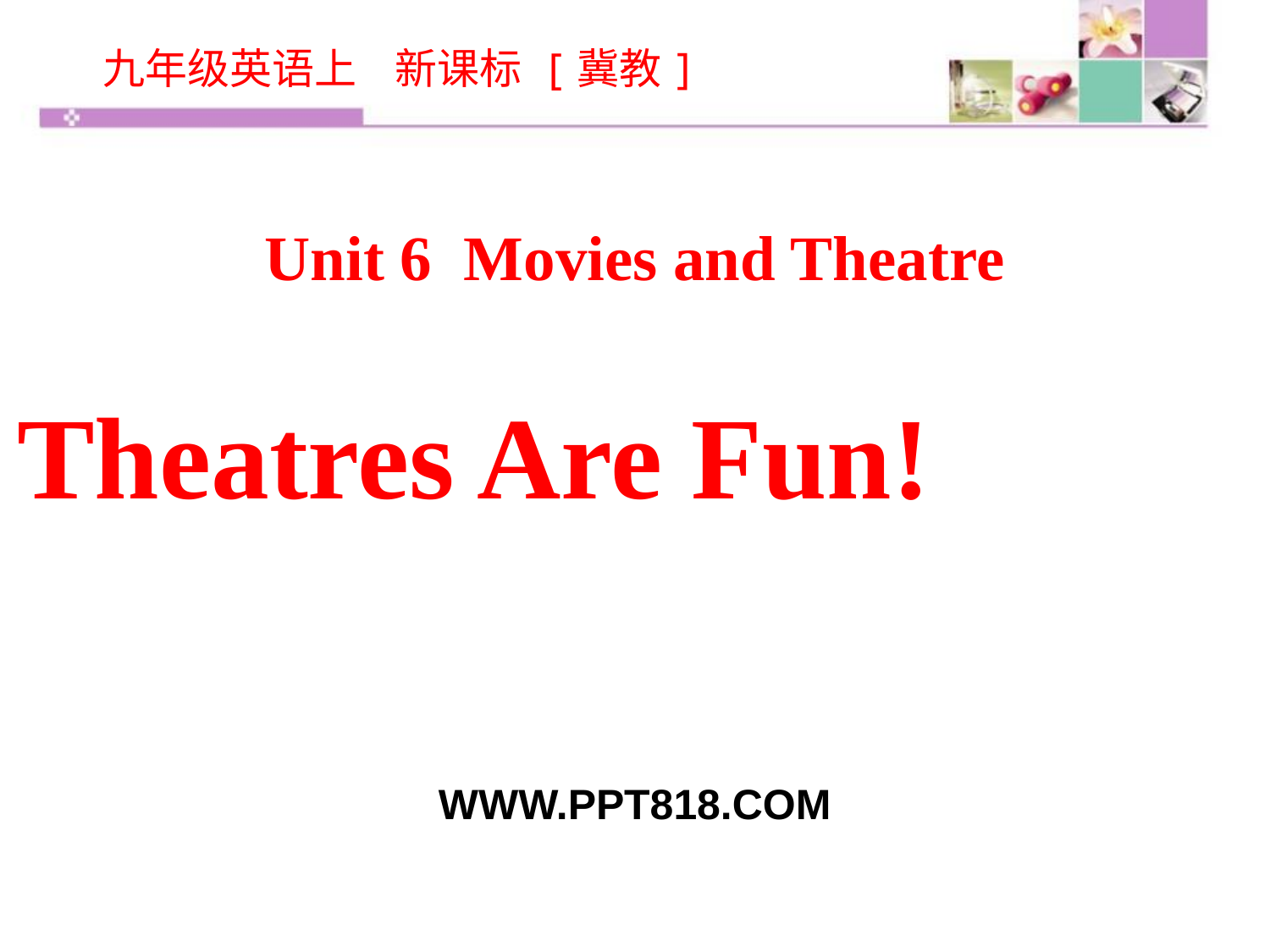

九年级英语上    新课标 [冀教]
Unit 6  Movies and Theatre
Theatres Are Fun!
WWW.PPT818.COM